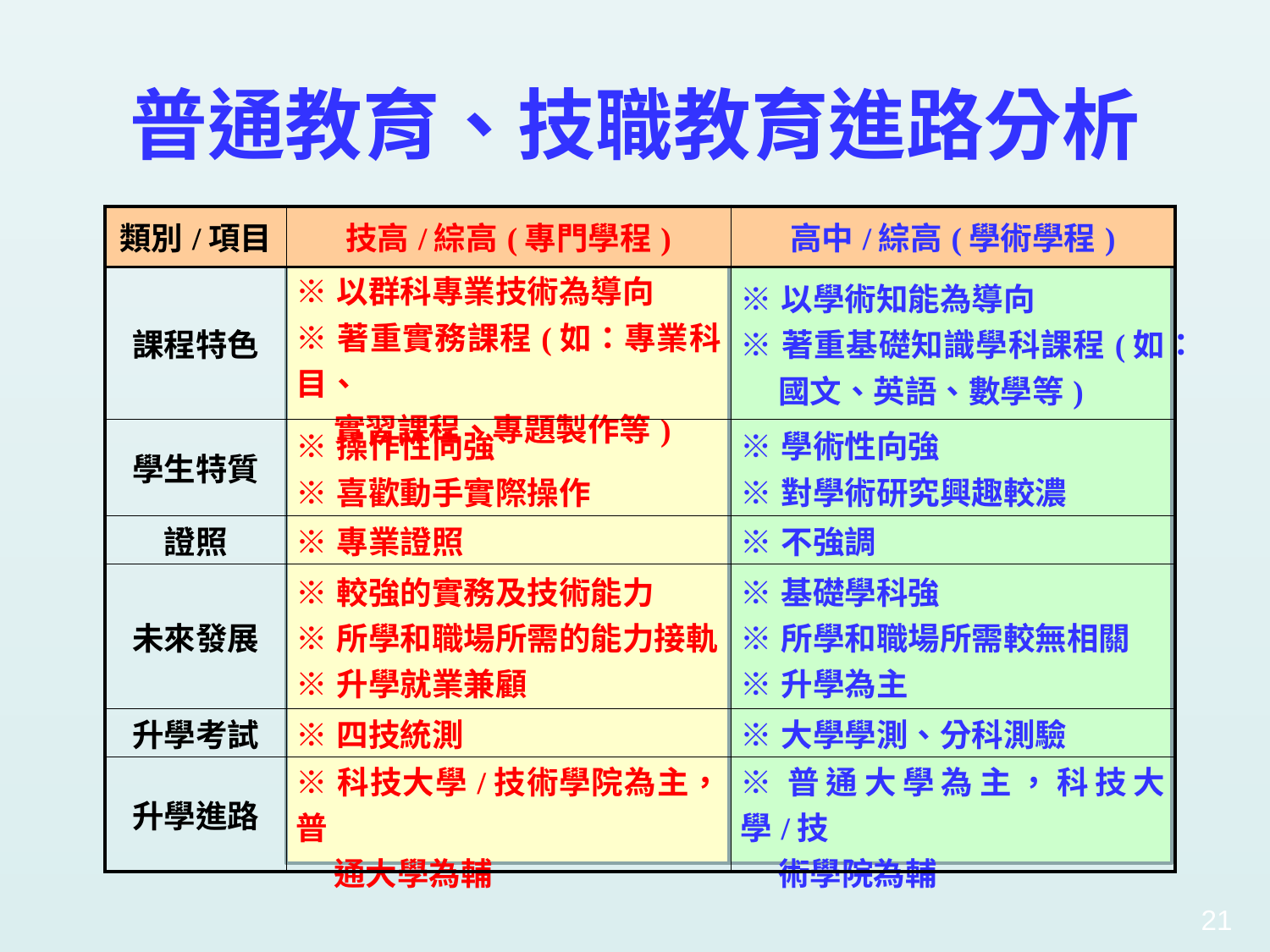

普通教育、技職教育進路分析
| 類別/項目 | 技高/綜高(專門學程) | 高中/綜高(學術學程) |
| --- | --- | --- |
| 課程特色 | ※以群科專業技術為導向 ※著重實務課程(如：專業科目、 實習課程、專題製作等) | ※以學術知能為導向 ※著重基礎知識學科課程(如： 國文、英語、數學等) |
| 學生特質 | ※操作性向強 ※喜歡動手實際操作 | ※學術性向強 ※對學術研究興趣較濃 |
| 證照 | ※專業證照 | ※不強調 |
| 未來發展 | ※較強的實務及技術能力 ※所學和職場所需的能力接軌 ※升學就業兼顧 | ※基礎學科強 ※所學和職場所需較無相關 ※升學為主 |
| 升學考試 | ※四技統測 | ※大學學測、分科測驗 |
| 升學進路 | ※科技大學/技術學院為主，普 通大學為輔 | ※普通大學為主，科技大學/技 術學院為輔 |

21